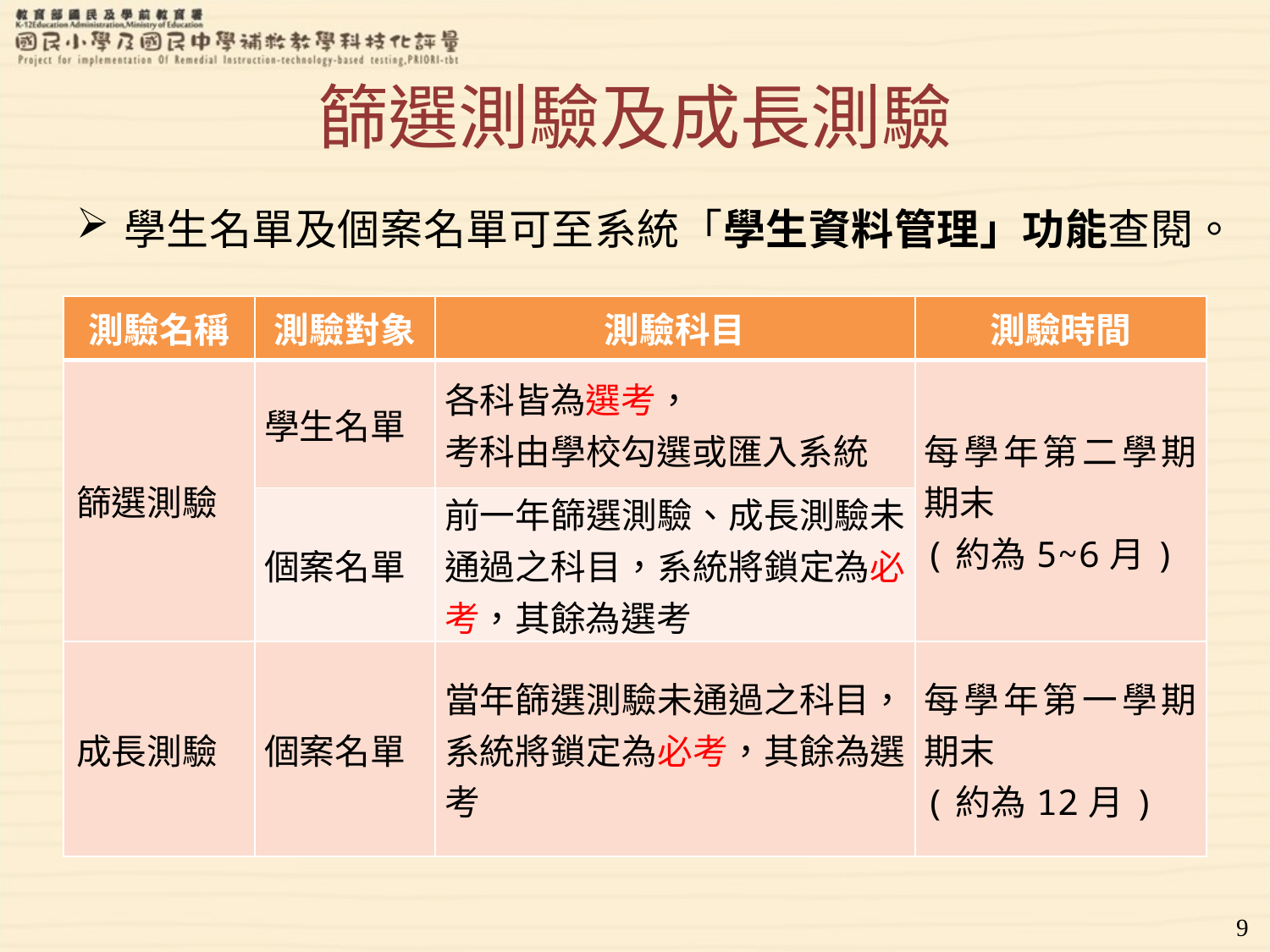

# 篩選測驗及成長測驗
學生名單及個案名單可至系統「學生資料管理」功能查閱。
| 測驗名稱 | 測驗對象 | 測驗科目 | 測驗時間 |
| --- | --- | --- | --- |
| 篩選測驗 | 學生名單 | 各科皆為選考， 考科由學校勾選或匯入系統 | 每學年第二學期期末 (約為5~6月) |
|  | 個案名單 | 前一年篩選測驗、成長測驗未通過之科目，系統將鎖定為必考，其餘為選考 |  |
| 成長測驗 | 個案名單 | 當年篩選測驗未通過之科目，系統將鎖定為必考，其餘為選考 | 每學年第一學期期末 (約為12月) |
9